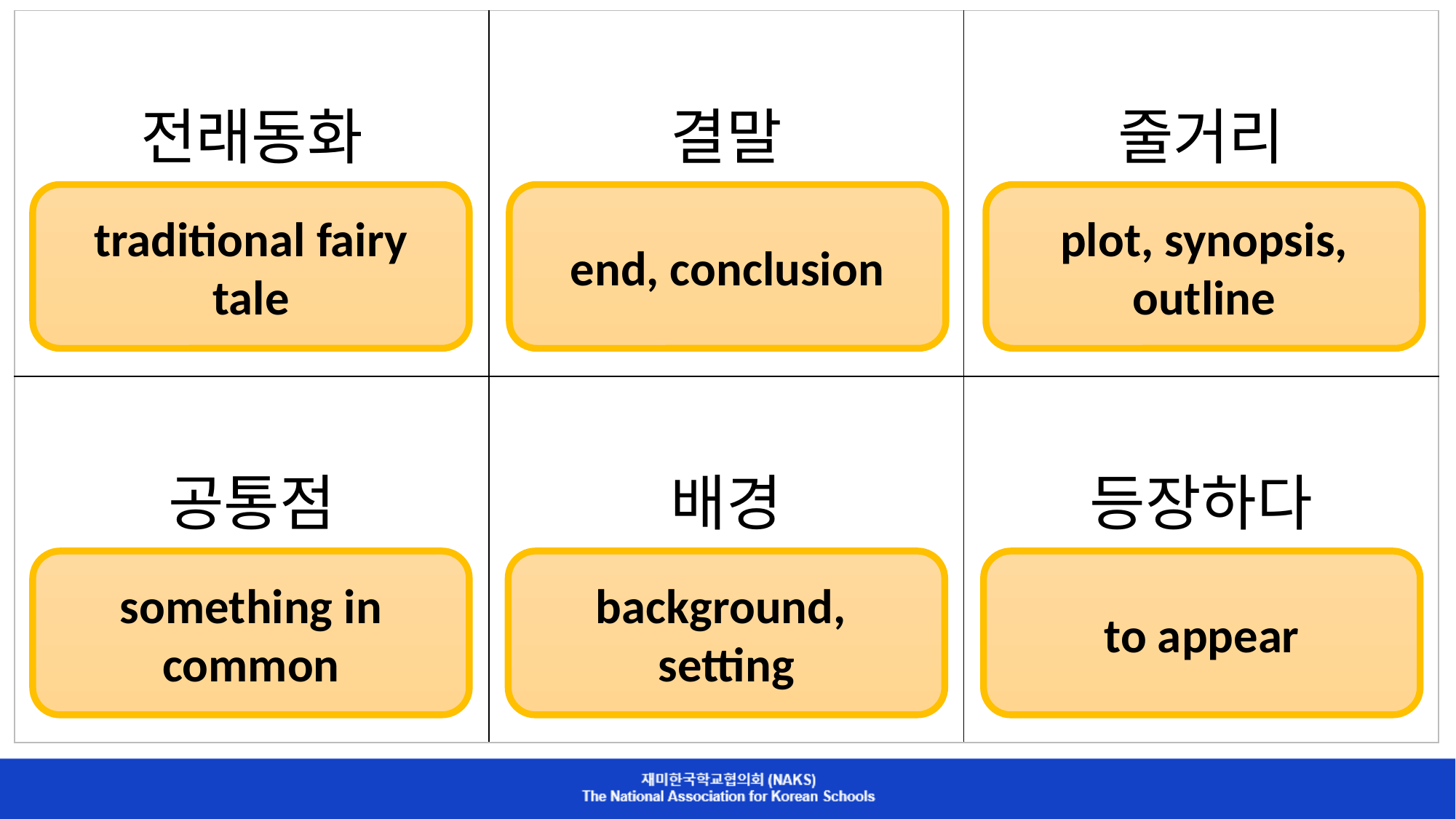

| 전래동화 | 결말 | 줄거리 |
| --- | --- | --- |
| 공통점 | 배경 | 등장하다 |
traditional fairy tale
end, conclusion
plot, synopsis, outline
something in common
background,
setting
to appear